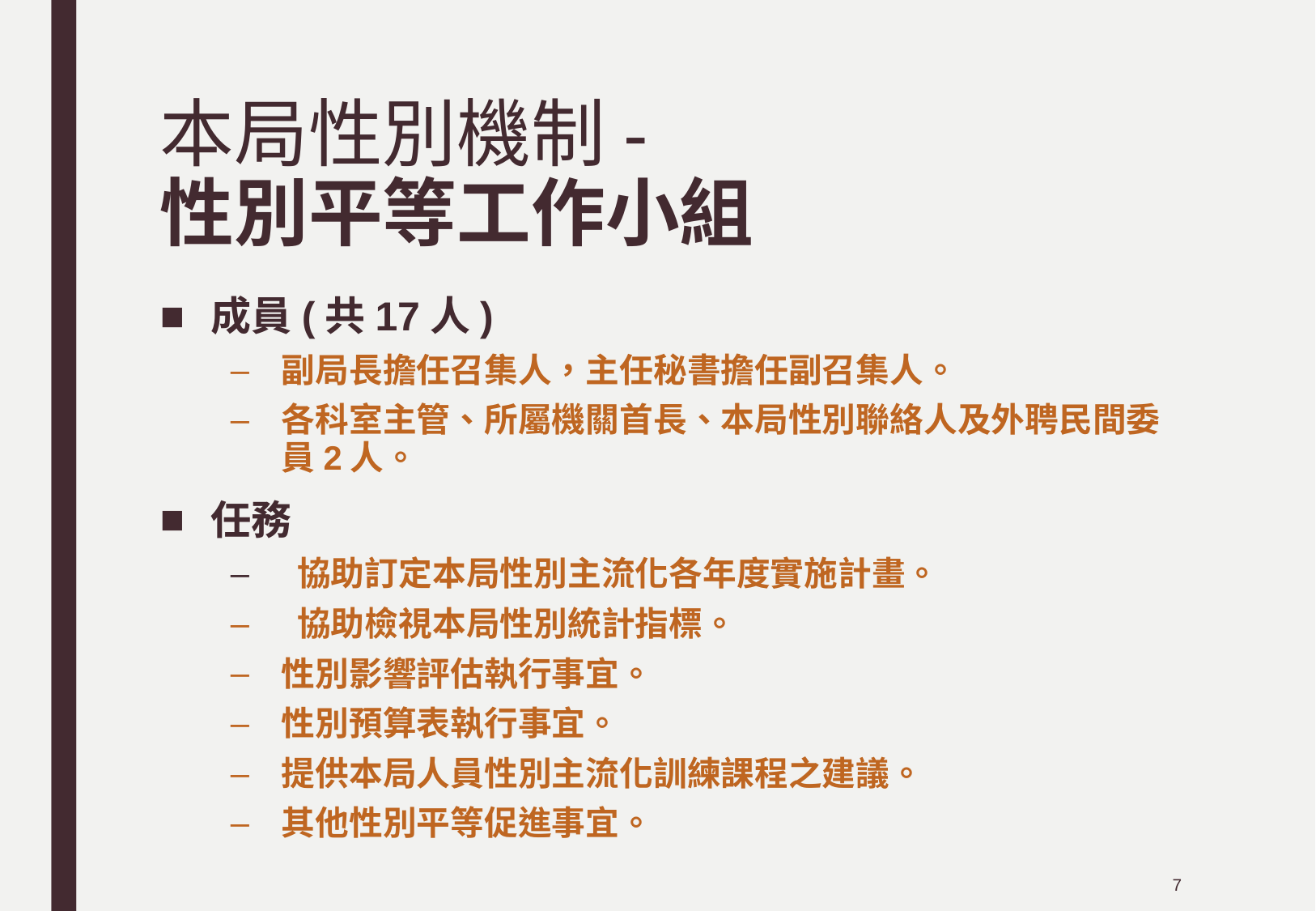

# 本局性別機制- 性別平等工作小組
成員(共17人)
副局長擔任召集人，主任秘書擔任副召集人。
各科室主管、所屬機關首長、本局性別聯絡人及外聘民間委員2人。
任務
 協助訂定本局性別主流化各年度實施計畫。
 協助檢視本局性別統計指標。
性別影響評估執行事宜。
性別預算表執行事宜。
提供本局人員性別主流化訓練課程之建議。
其他性別平等促進事宜。

7